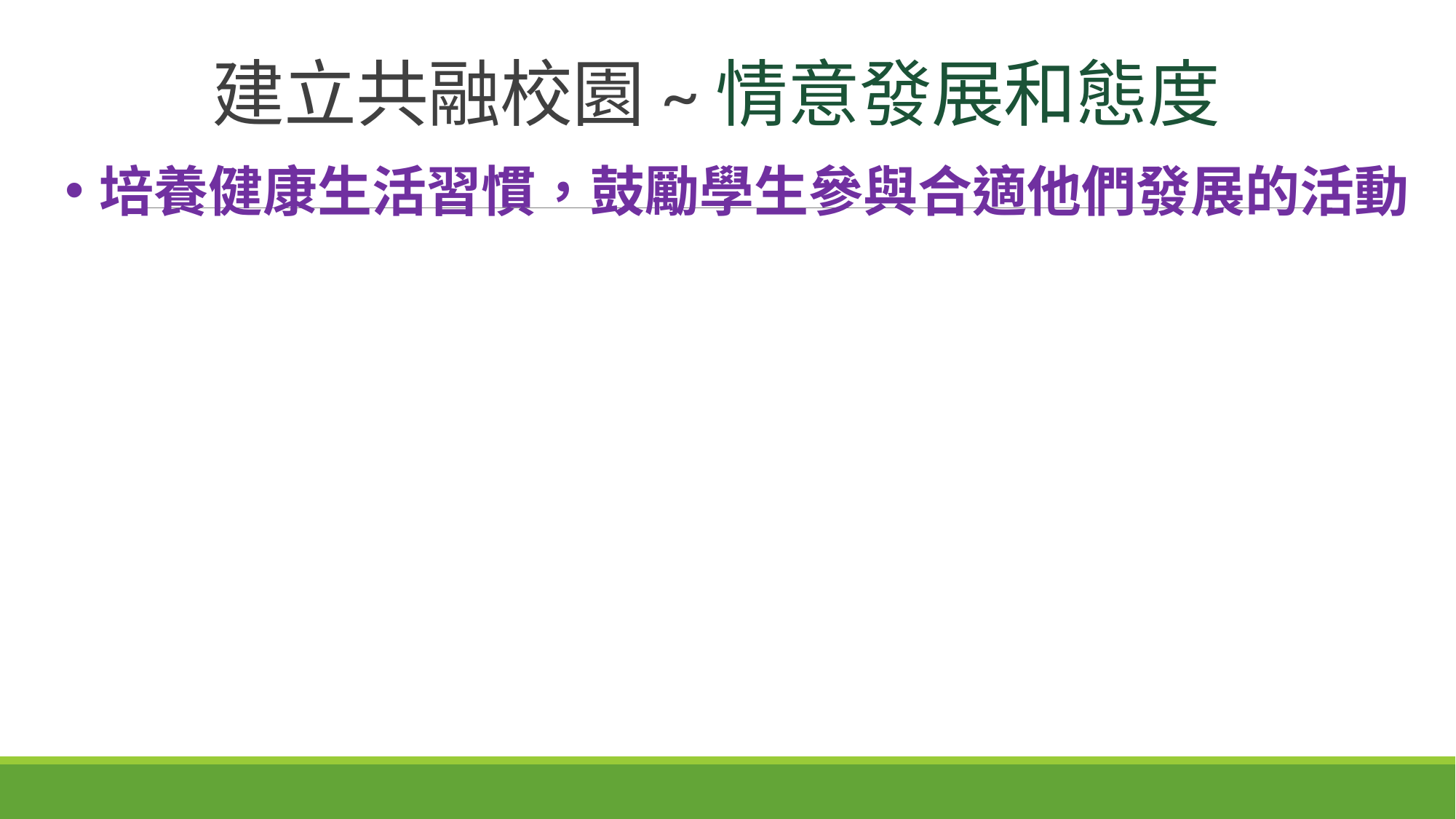

# 建立共融校園~情意發展和態度
培養健康生活習慣，鼓勵學生參與合適他們發展的活動